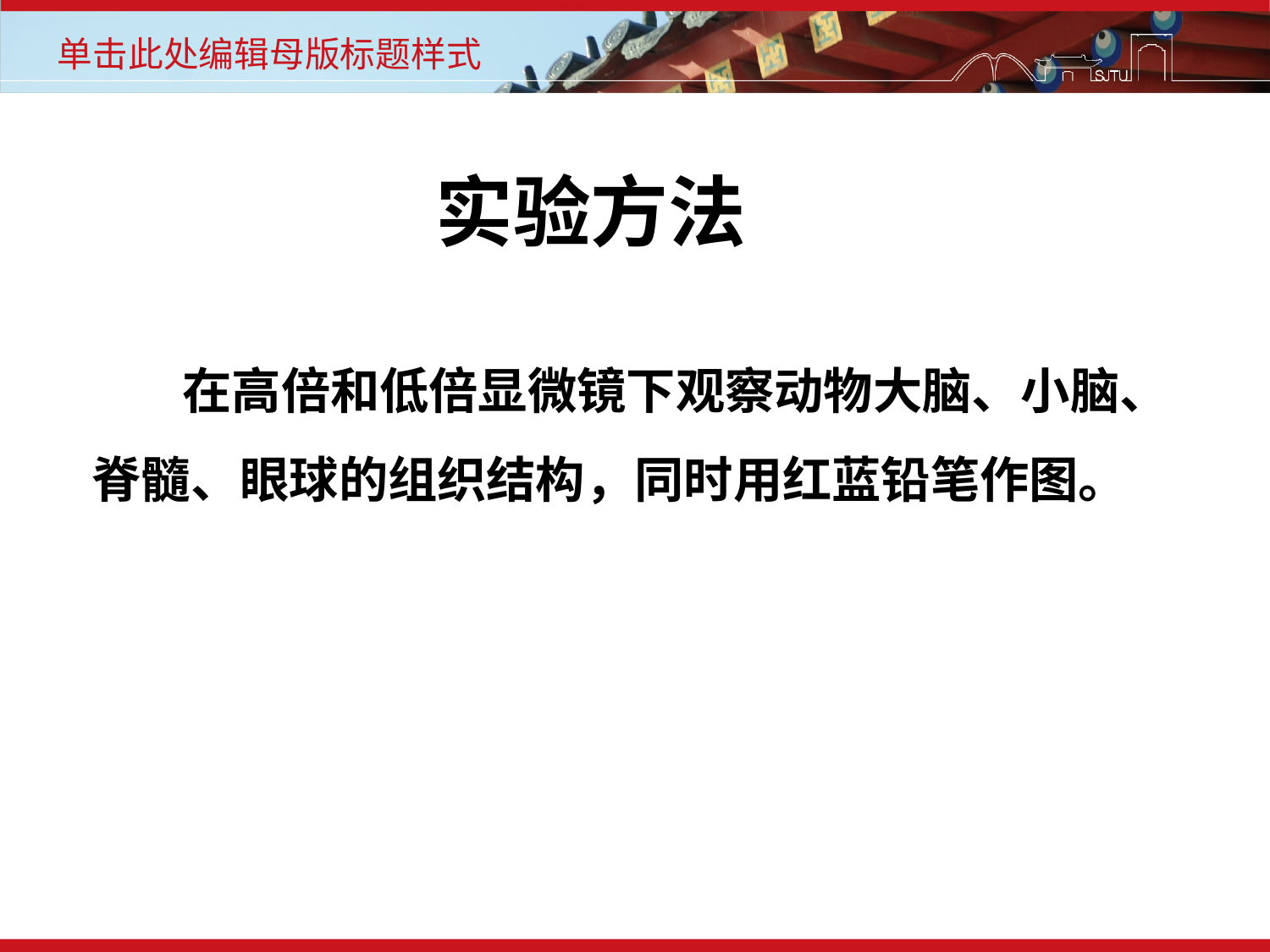

实验方法
       在高倍和低倍显微镜下观察动物大脑、小脑、脊髓、眼球的组织结构，同时用红蓝铅笔作图。